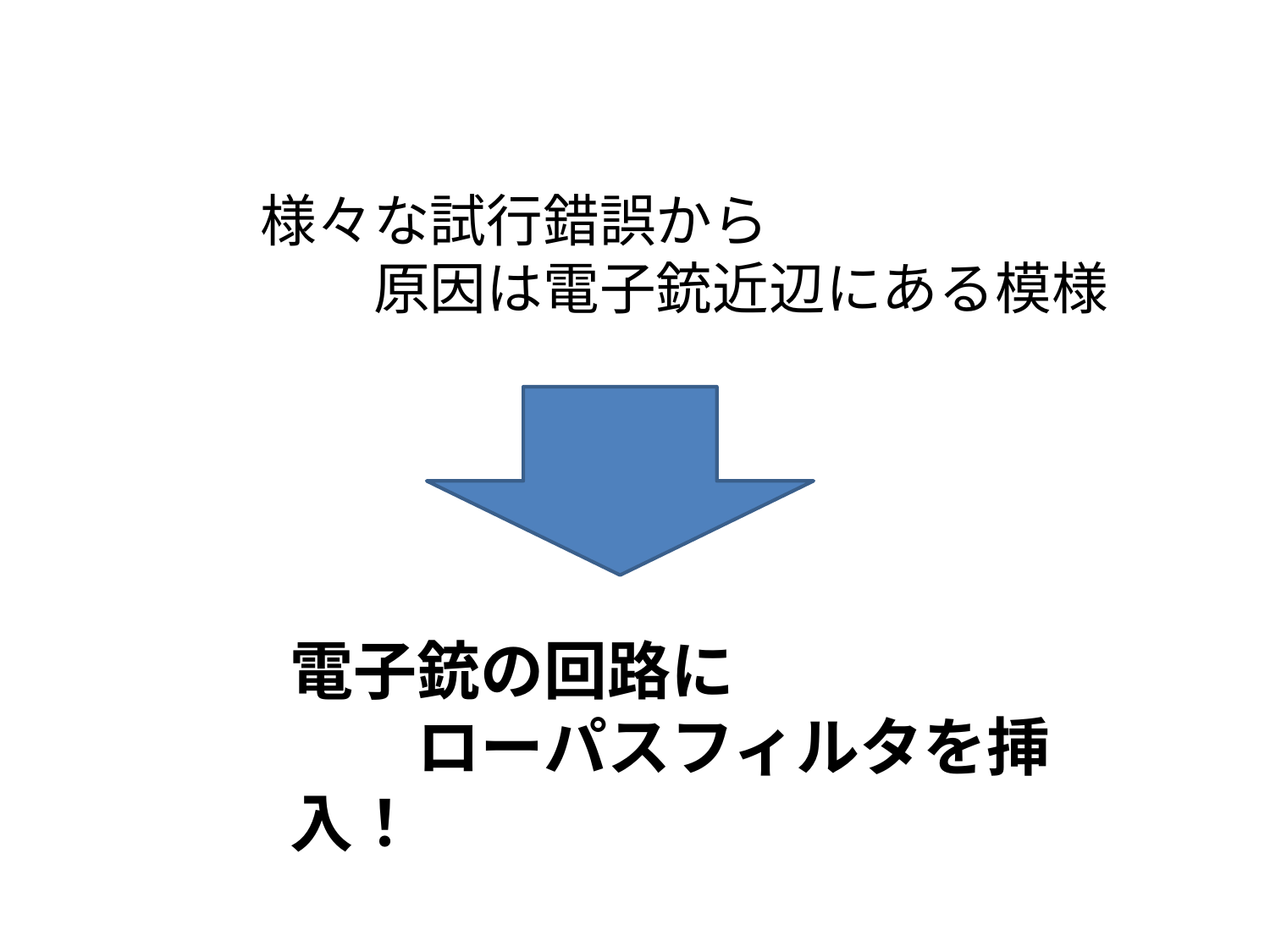

様々な試行錯誤から
　　原因は電子銃近辺にある模様

電子銃の回路に
　　ローパスフィルタを挿入！